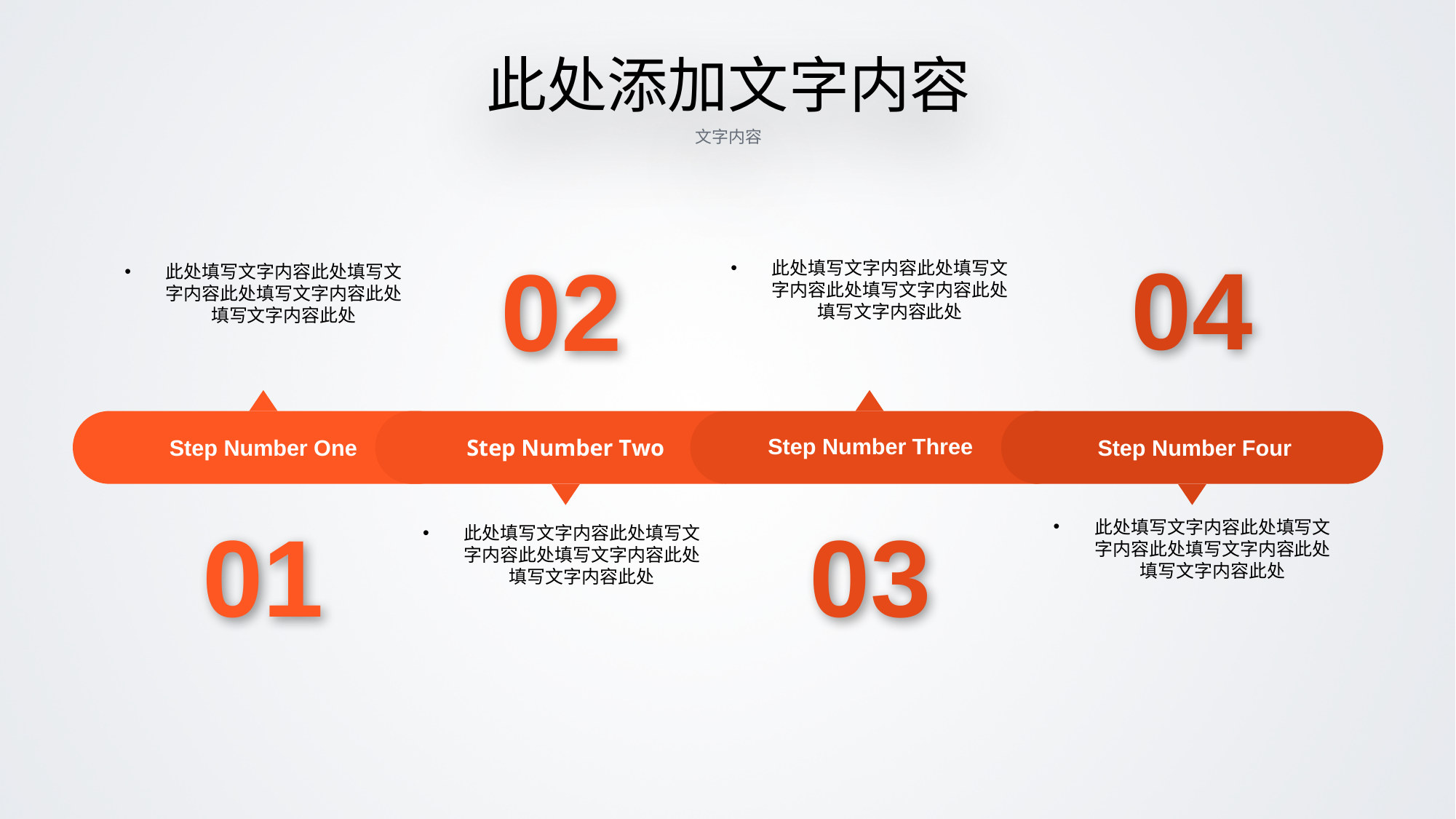

此处添加文字内容
文字内容
04
02
此处填写文字内容此处填写文字内容此处填写文字内容此处填写文字内容此处
此处填写文字内容此处填写文字内容此处填写文字内容此处填写文字内容此处

Step Number One

Step Number Three

Step Number Two

Step Number Four

01
03
此处填写文字内容此处填写文字内容此处填写文字内容此处填写文字内容此处
此处填写文字内容此处填写文字内容此处填写文字内容此处填写文字内容此处